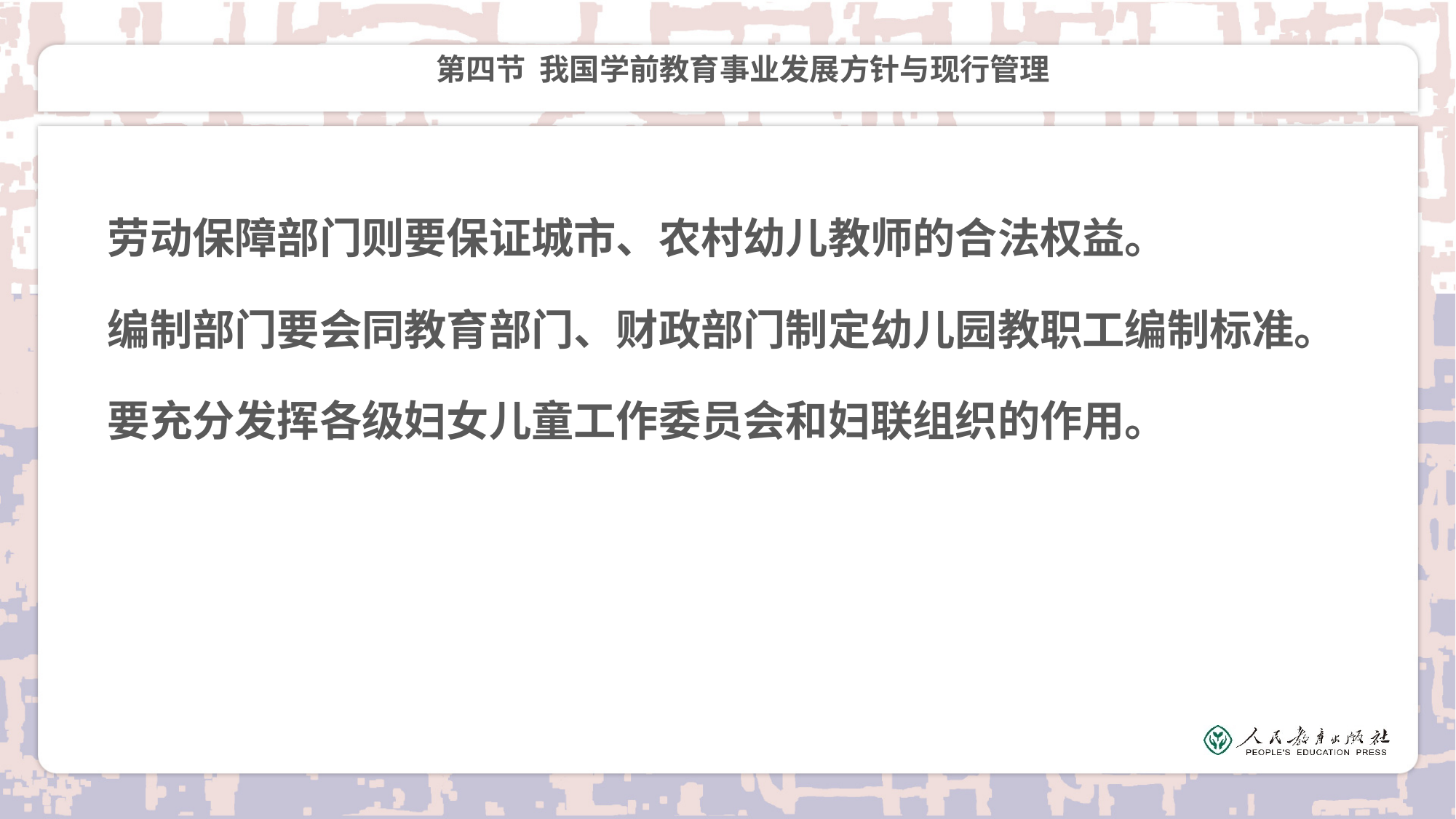

# 第四节  我国学前教育事业发展方针与现行管理
劳动保障部门则要保证城市、农村幼儿教师的合法权益。
编制部门要会同教育部门、财政部门制定幼儿园教职工编制标准。
要充分发挥各级妇女儿童工作委员会和妇联组织的作用。